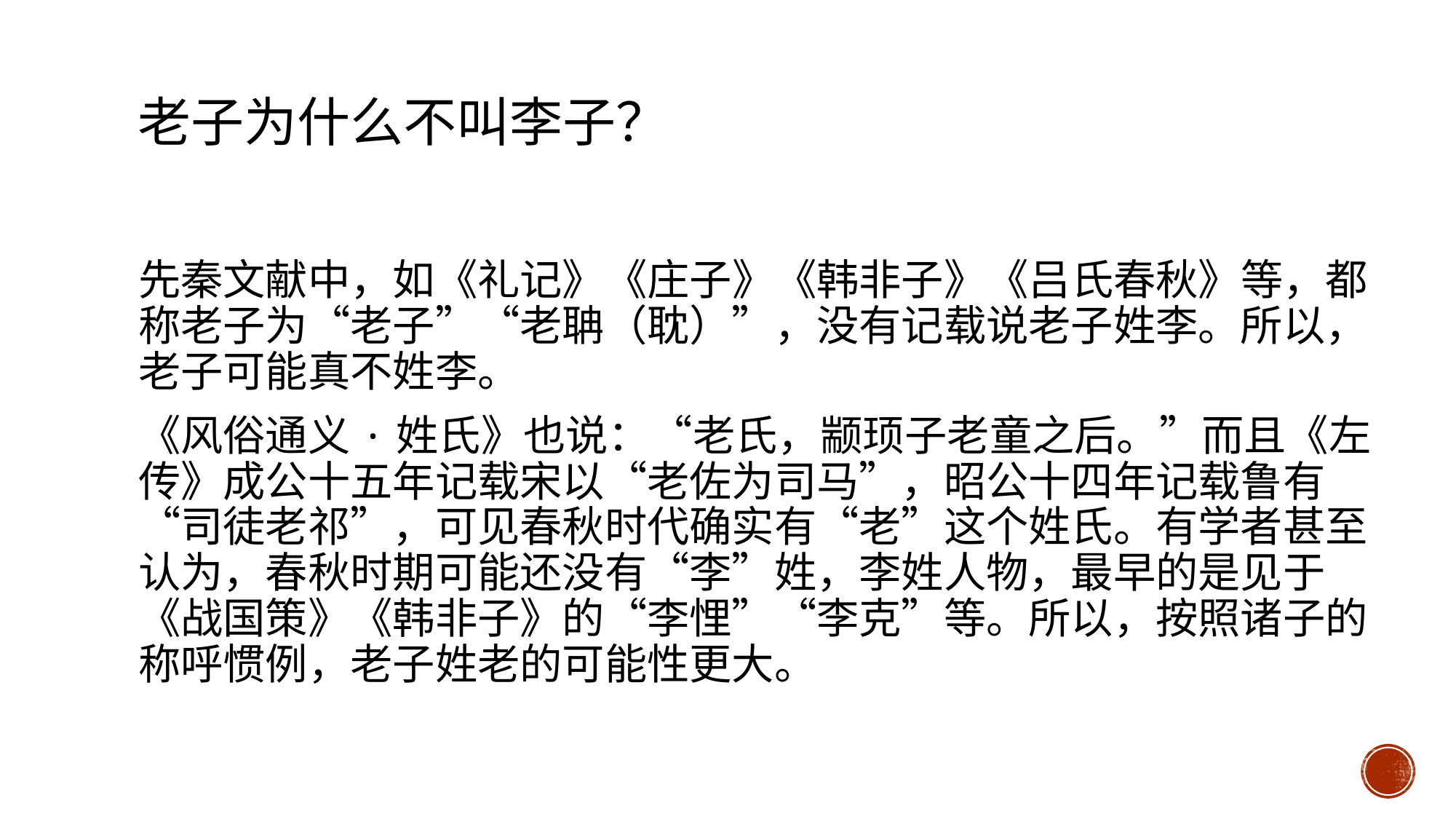

# 老子为什么不叫李子？
先秦文献中，如《礼记》《庄子》《韩非子》《吕氏春秋》等，都称老子为“老子”“老聃（耽）”，没有记载说老子姓李。所以，老子可能真不姓李。
《风俗通义·姓氏》也说：“老氏，颛顼子老童之后。”而且《左传》成公十五年记载宋以“老佐为司马”，昭公十四年记载鲁有“司徒老祁”，可见春秋时代确实有“老”这个姓氏。有学者甚至认为，春秋时期可能还没有“李”姓，李姓人物，最早的是见于《战国策》《韩非子》的“李悝”“李克”等。所以，按照诸子的称呼惯例，老子姓老的可能性更大。